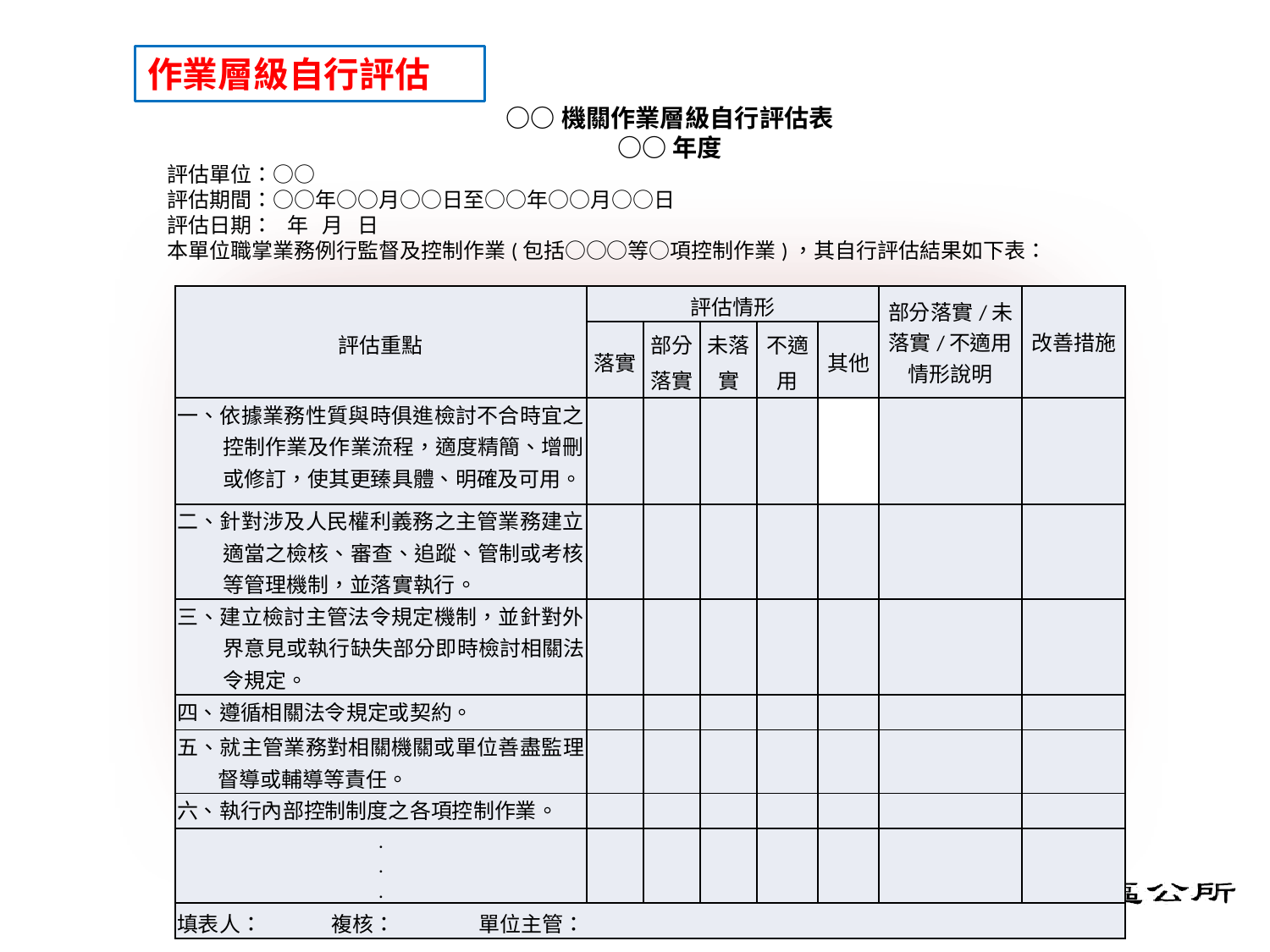

作業層級自行評估
○○機關作業層級自行評估表
○○年度
評估單位：○○
評估期間：○○年○○月○○日至○○年○○月○○日
評估日期：   年   月   日
本單位職掌業務例行監督及控制作業(包括○○○等○項控制作業)，其自行評估結果如下表：
| 評估重點 | 評估情形 |  |  |  |  | 部分落實/未落實/不適用情形說明 | 改善措施 |
| --- | --- | --- | --- | --- | --- | --- | --- |
|  | 落實 | 部分落實 | 未落實 | 不適用 | 其他 |  |  |
| 一、依據業務性質與時俱進檢討不合時宜之控制作業及作業流程，適度精簡、增刪或修訂，使其更臻具體、明確及可用。 |  |  |  |  |  |  |  |
| 二、針對涉及人民權利義務之主管業務建立適當之檢核、審查、追蹤、管制或考核等管理機制，並落實執行。 |  |  |  |  |  |  |  |
| 三、建立檢討主管法令規定機制，並針對外界意見或執行缺失部分即時檢討相關法令規定。 |  |  |  |  |  |  |  |
| 四、遵循相關法令規定或契約。 |  |  |  |  |  |  |  |
| 五、就主管業務對相關機關或單位善盡監理、督導或輔導等責任。 |  |  |  |  |  |  |  |
| 六、執行內部控制制度之各項控制作業。 |  |  |  |  |  |  |  |
| . . . |  |  |  |  |  |  |  |
| 填表人： 複核： 單位主管： |  |  |  |  |  |  |  |